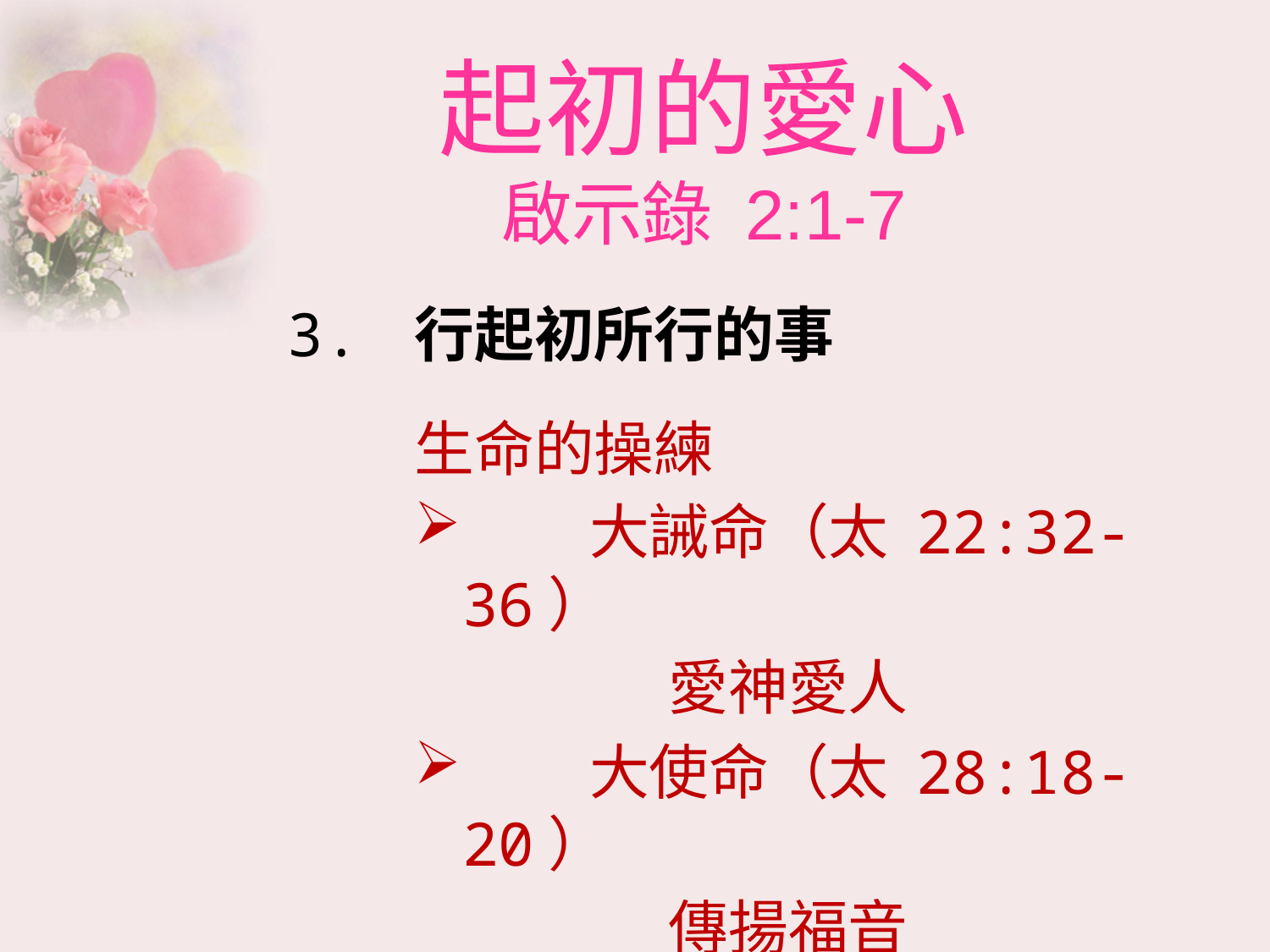

起初的愛心
啟示錄 2:1-7

3.	行起初所行的事

	生命的操練
	大誡命（太 22:32-36）
		愛神愛人
	大使命（太 28:18-20）
		傳揚福音